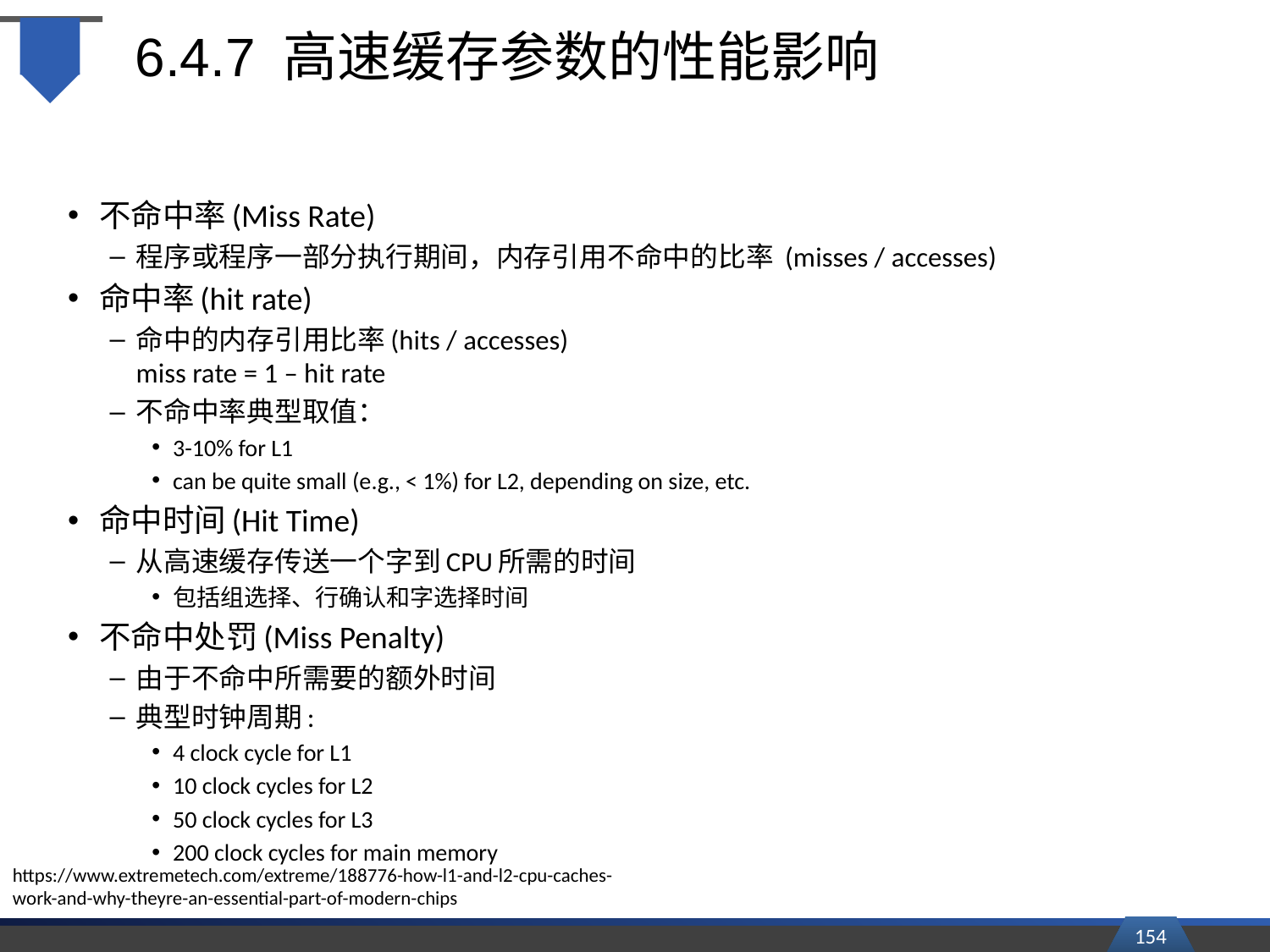

# 6.4.7 高速缓存参数的性能影响
不命中率(Miss Rate)
程序或程序一部分执行期间，内存引用不命中的比率 (misses / accesses)
命中率(hit rate)
命中的内存引用比率(hits / accesses)
miss rate = 1 – hit rate
不命中率典型取值：
3-10% for L1
can be quite small (e.g., < 1%) for L2, depending on size, etc.
命中时间(Hit Time)
从高速缓存传送一个字到CPU所需的时间
包括组选择、行确认和字选择时间
不命中处罚(Miss Penalty)
由于不命中所需要的额外时间
典型时钟周期:
4 clock cycle for L1
10 clock cycles for L2
50 clock cycles for L3
200 clock cycles for main memory
https://www.extremetech.com/extreme/188776-how-l1-and-l2-cpu-caches-work-and-why-theyre-an-essential-part-of-modern-chips
154